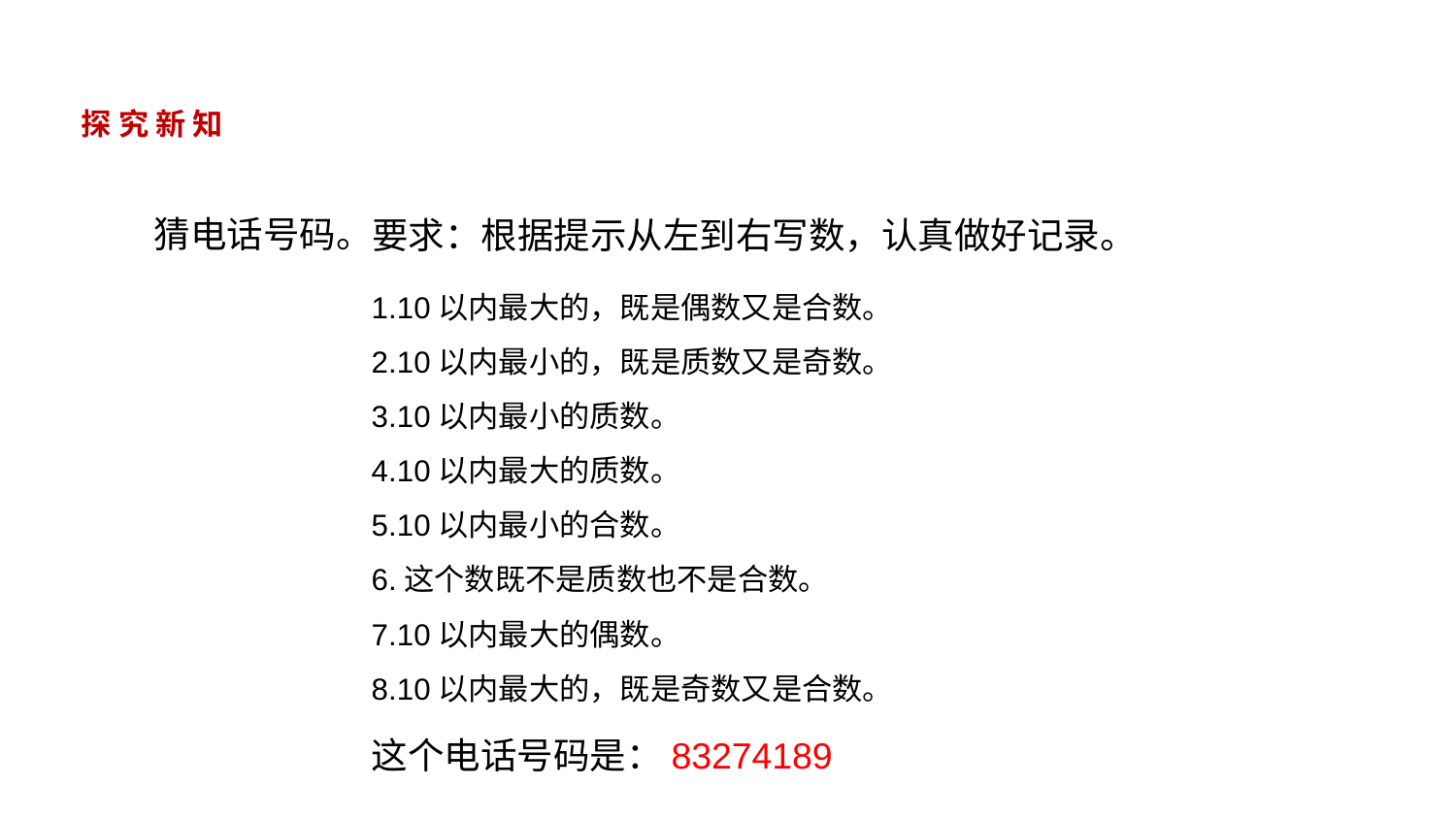

探 究 新 知
    猜电话号码。
要求：根据提示从左到右写数，认真做好记录。
1.10以内最大的，既是偶数又是合数。
2.10以内最小的，既是质数又是奇数。
3.10以内最小的质数。
4.10以内最大的质数。
5.10以内最小的合数。
6.这个数既不是质数也不是合数。
7.10以内最大的偶数。
8.10以内最大的，既是奇数又是合数。
这个电话号码是：83274189